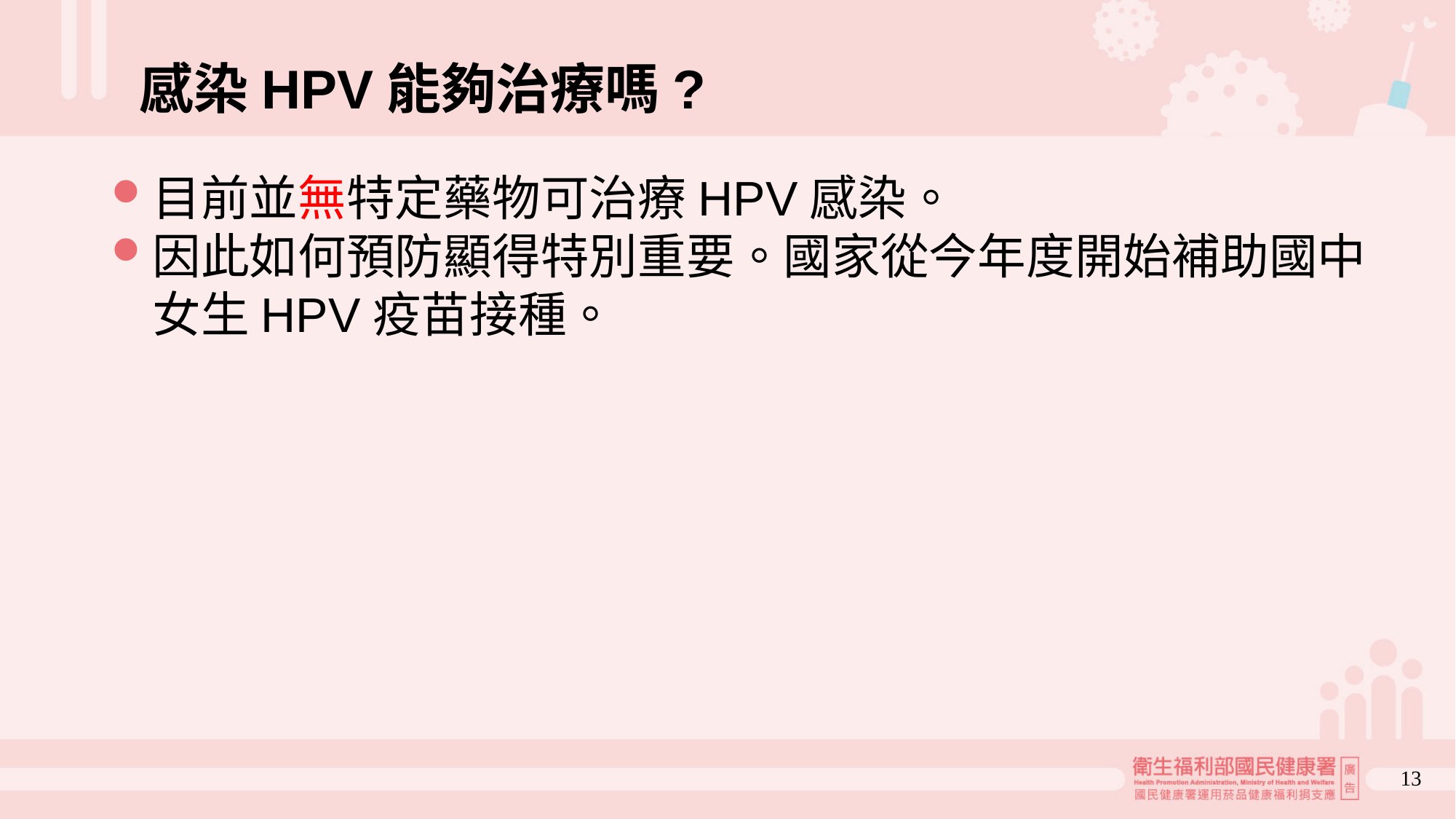

# 感染HPV能夠治療嗎?
目前並無特定藥物可治療HPV感染。
因此如何預防顯得特別重要。國家從今年度開始補助國中女生HPV疫苗接種。

13